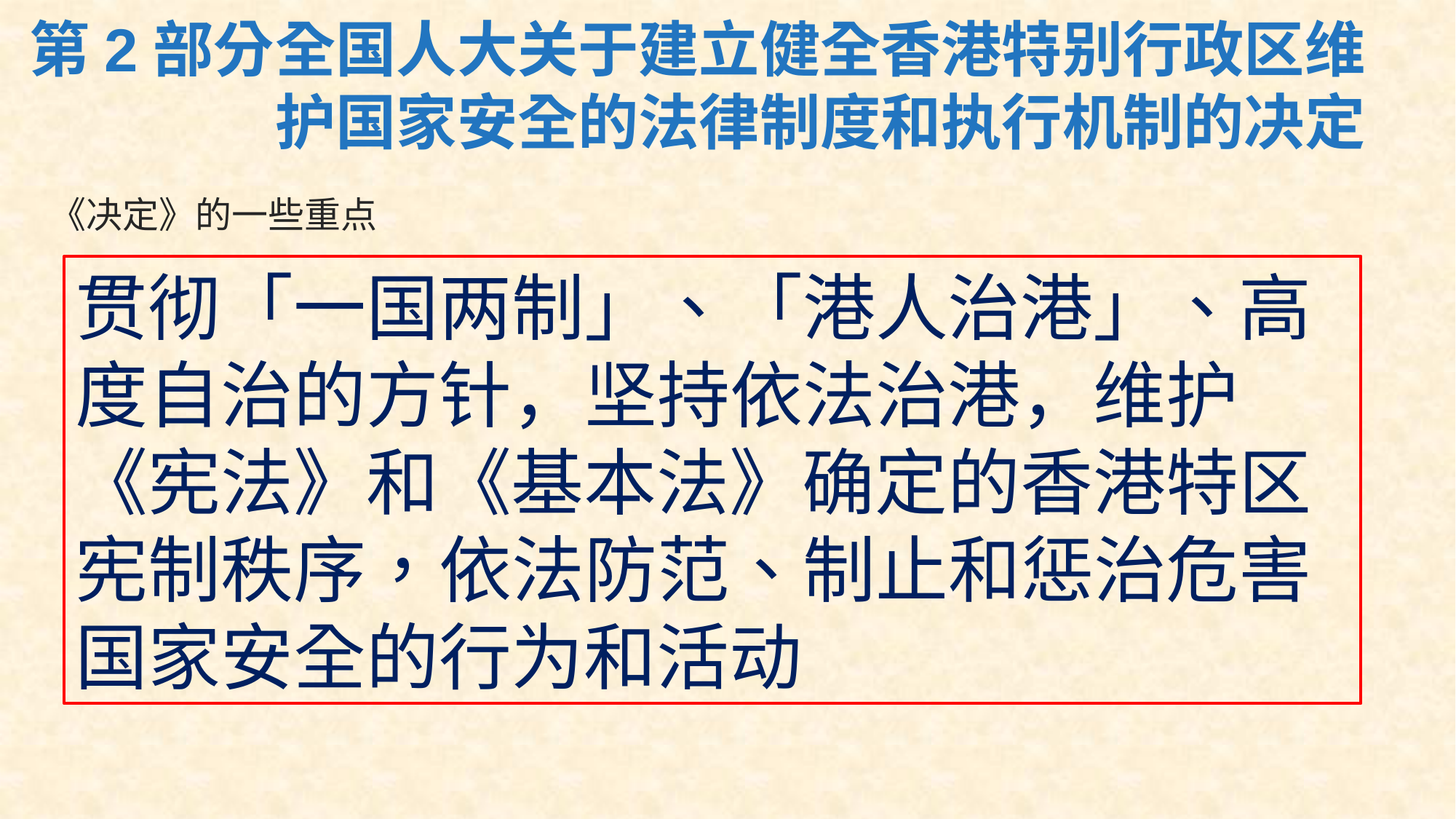

# 第2部分	全国人大关于建立健全香港特别行政区维护国家安全的法律制度和执行机制的决定
《决定》的一些重点
贯彻「一国两制」、「港人治港」、高度自治的方针，坚持依法治港，维护《宪法》和《基本法》确定的香港特区宪制秩序，依法防范、制止和惩治危害国家安全的行为和活动